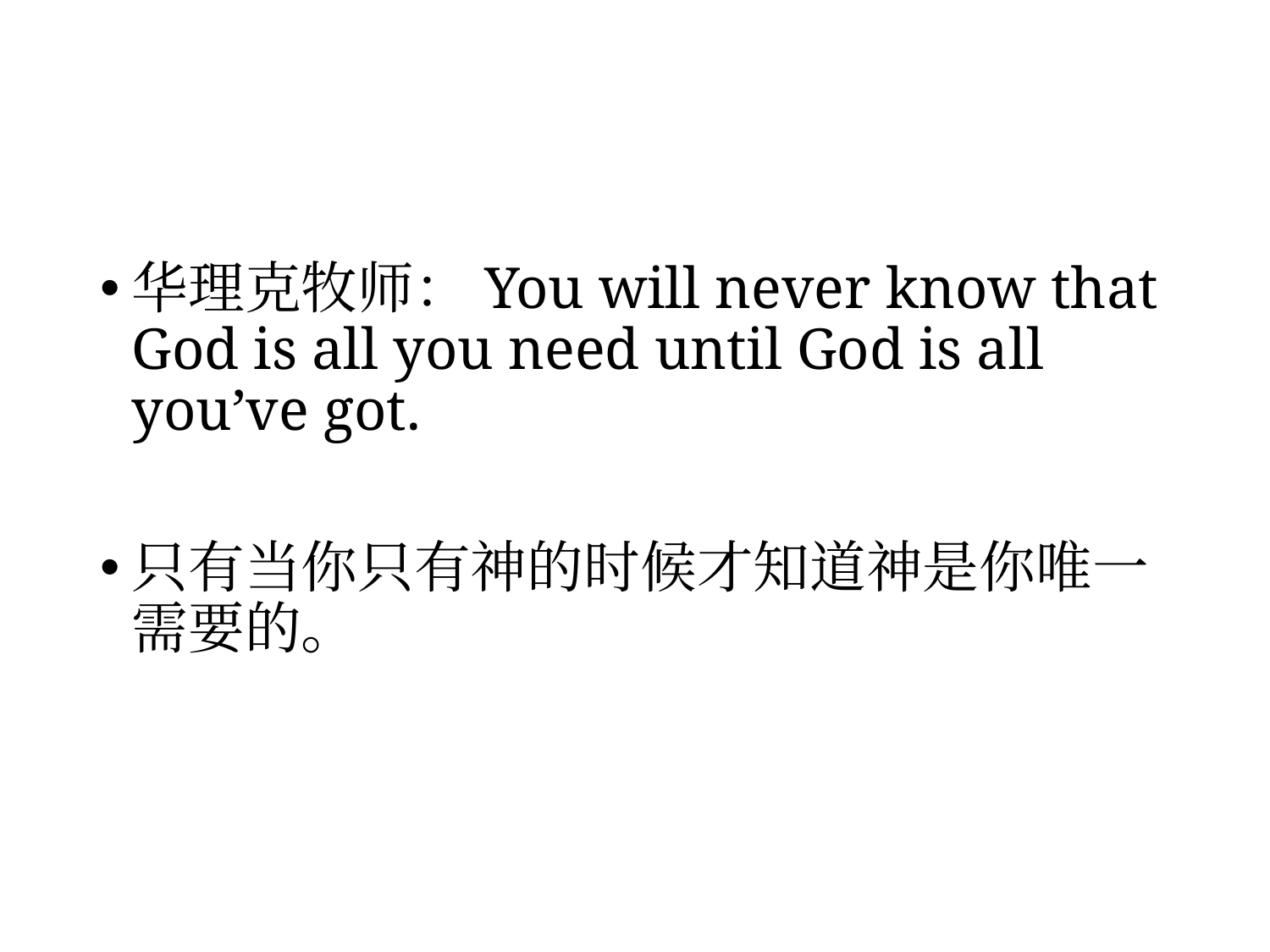

#
华理克牧师：You will never know that God is all you need until God is all you’ve got.

只有当你只有神的时候才知道神是你唯一需要的。